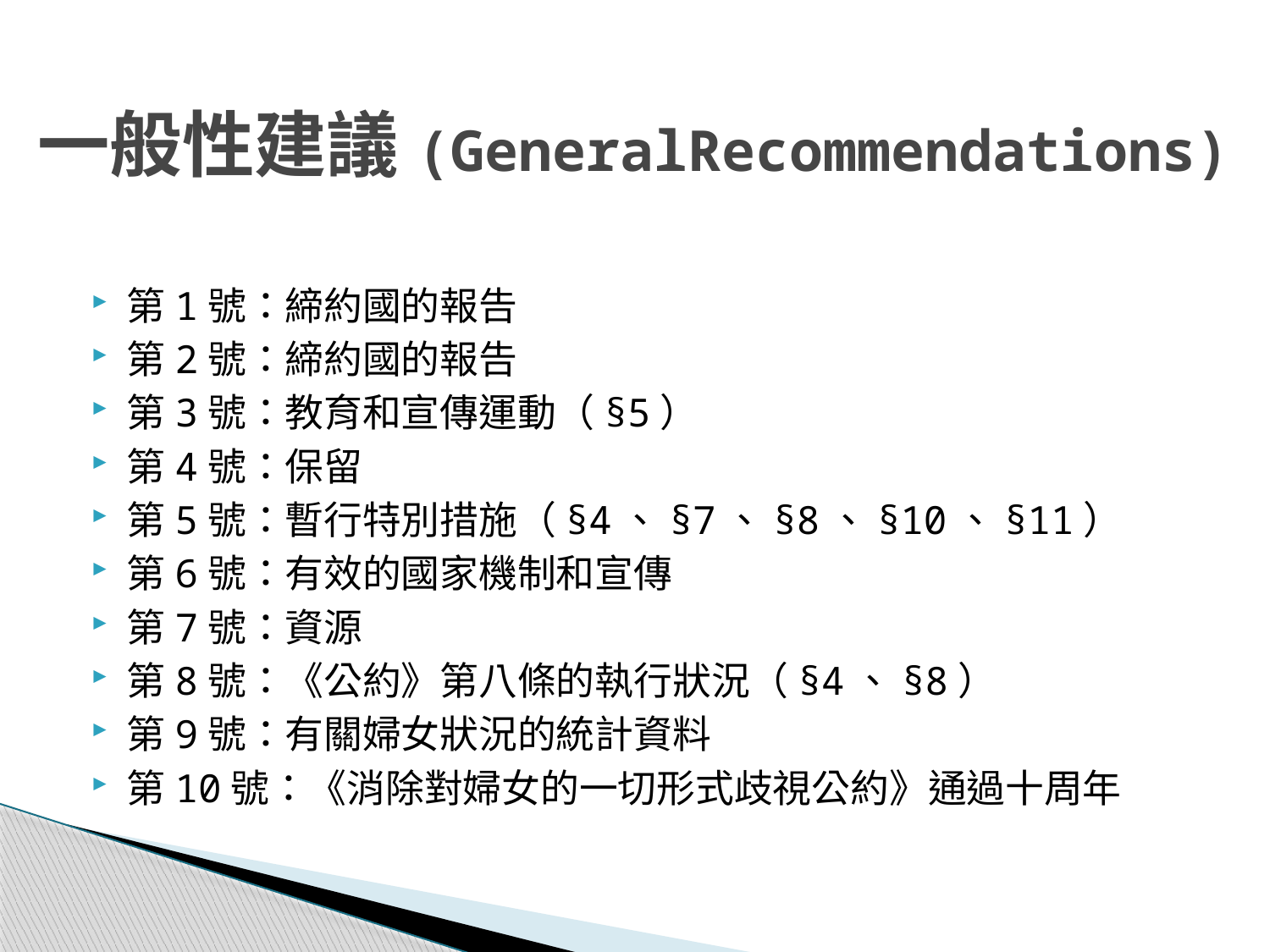

# 一般性建議(GeneralRecommendations)
第1號：締約國的報告
第2號：締約國的報告
第3號：教育和宣傳運動（§5）
第4號：保留
第5號：暫行特別措施（§4、§7、§8、§10、§11）
第6號：有效的國家機制和宣傳
第7號：資源
第8號：《公約》第八條的執行狀況（§4、§8）
第9號：有關婦女狀況的統計資料
第10號：《消除對婦女的一切形式歧視公約》通過十周年